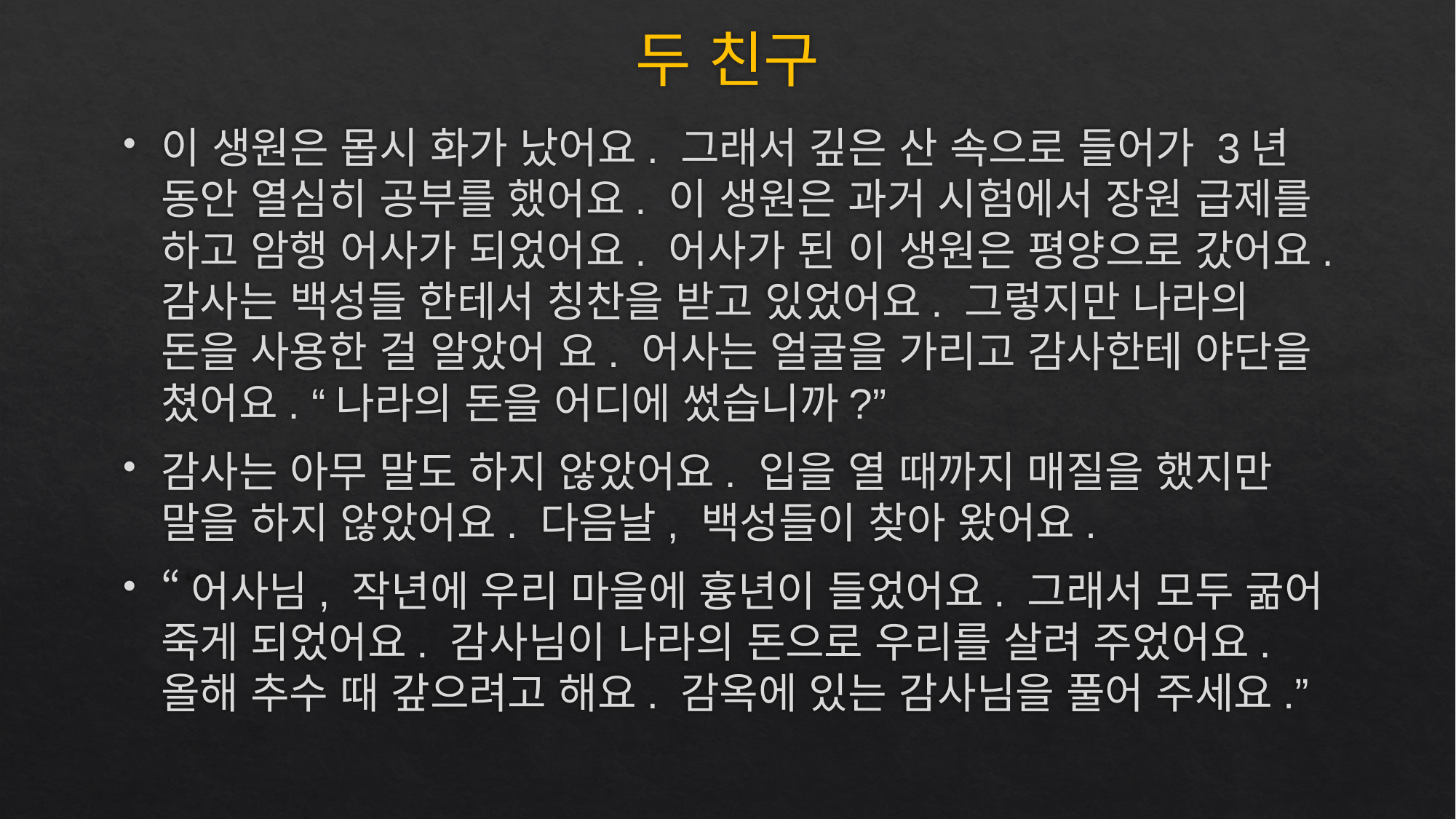

# 두 친구
이 생원은 몹시 화가 났어요. 그래서 깊은 산 속으로 들어가 3년 동안 열심히 공부를 했어요. 이 생원은 과거 시험에서 장원 급제를 하고 암행 어사가 되었어요. 어사가 된 이 생원은 평양으로 갔어요. 감사는 백성들 한테서 칭찬을 받고 있었어요. 그렇지만 나라의 돈을 사용한 걸 알았어 요. 어사는 얼굴을 가리고 감사한테 야단을 쳤어요. “나라의 돈을 어디에 썼습니까?”
감사는 아무 말도 하지 않았어요. 입을 열 때까지 매질을 했지만 말을 하지 않았어요. 다음날, 백성들이 찾아 왔어요.
“어사님, 작년에 우리 마을에 흉년이 들었어요. 그래서 모두 굶어 죽게 되었어요. 감사님이 나라의 돈으로 우리를 살려 주었어요. 올해 추수 때 갚으려고 해요. 감옥에 있는 감사님을 풀어 주세요.”